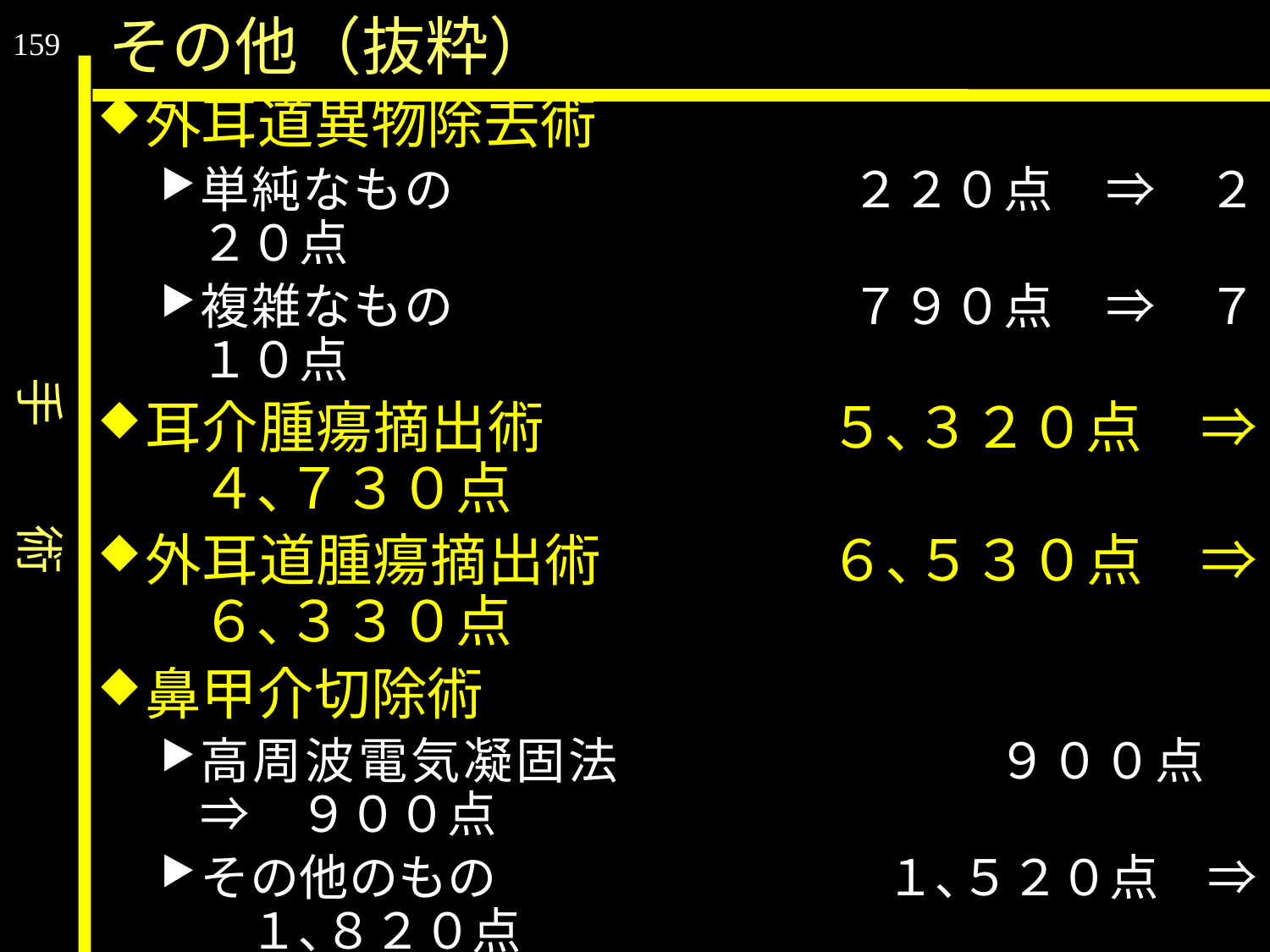

手　　術
その他（抜粋）
159

外耳道異物除去術
単純なもの				２２０点　⇒　２２０点
複雑なもの				７９０点　⇒　７１０点
耳介腫瘍摘出術	　　　５､３２０点　⇒　４､７３０点
外耳道腫瘍摘出術	　　　６､５３０点　⇒　６､３３０点
鼻甲介切除術
高周波電気凝固法			９００点　⇒　９００点
その他のもの			　１､５２０点　⇒　１､８２０点
粘膜下下鼻甲介骨切除術　２､５９０点　⇒　２､９６０点
鼻茸摘出術		　　　 ２､１８０点　⇒　１､０９０点
上顎洞性後鼻孔ポリープ切除術
				　　　３､０２０点　⇒　１､５１０点
上顎洞開窓術		　　　２､６００点　⇒　１､３００点
鼻内上顎洞根治術	　　　８､３３０点　⇒　４､１７０点